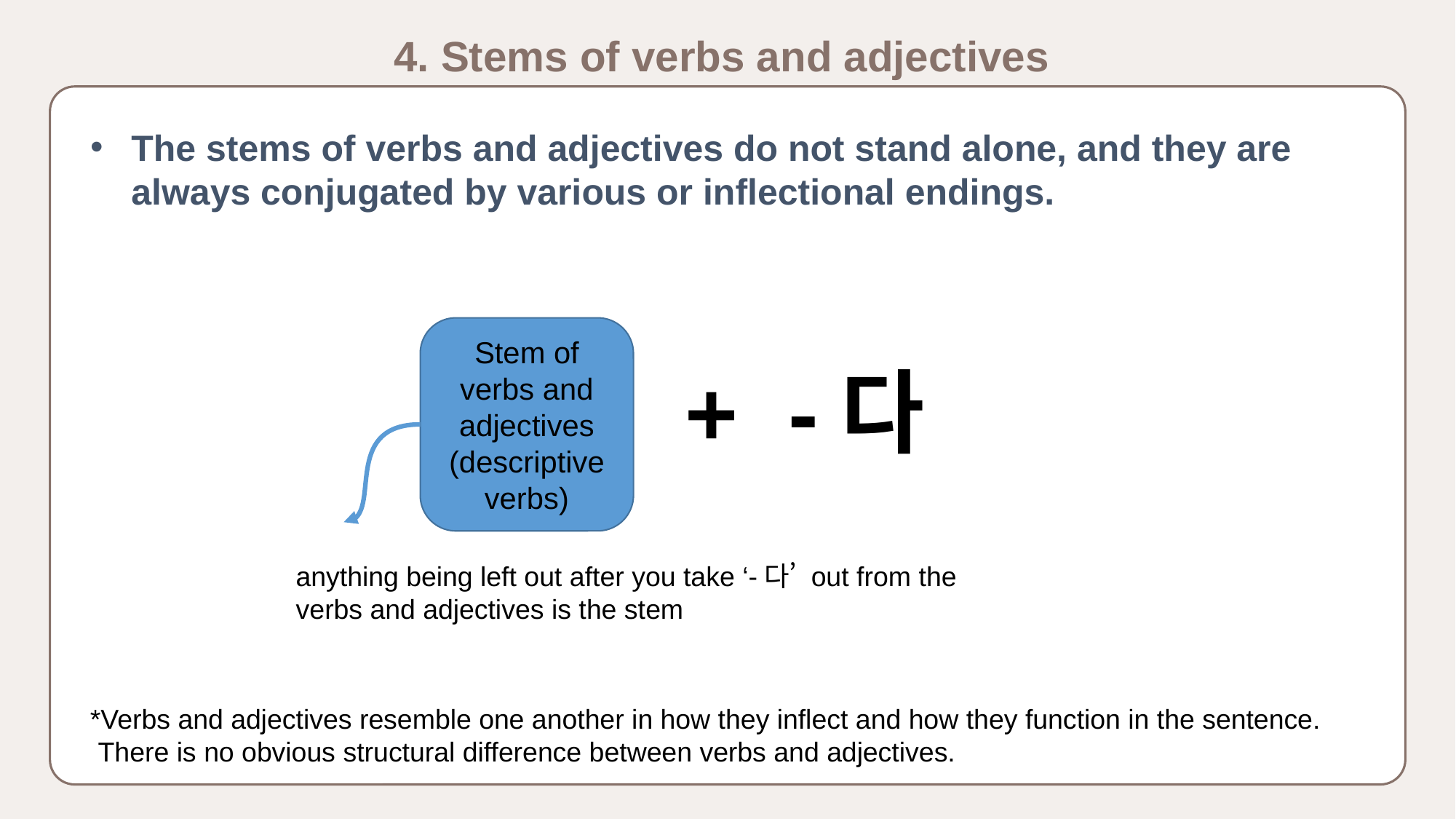

4. Stems of verbs and adjectives

The stems of verbs and adjectives do not stand alone, and they are always conjugated by various or inflectional endings.
Stem of verbs and adjectives
(descriptive verbs)
+  -다
anything being left out after you take ‘-다’ out from the verbs and adjectives is the stem
*Verbs and adjectives resemble one another in how they inflect and how they function in the sentence.
 There is no obvious structural difference between verbs and adjectives.